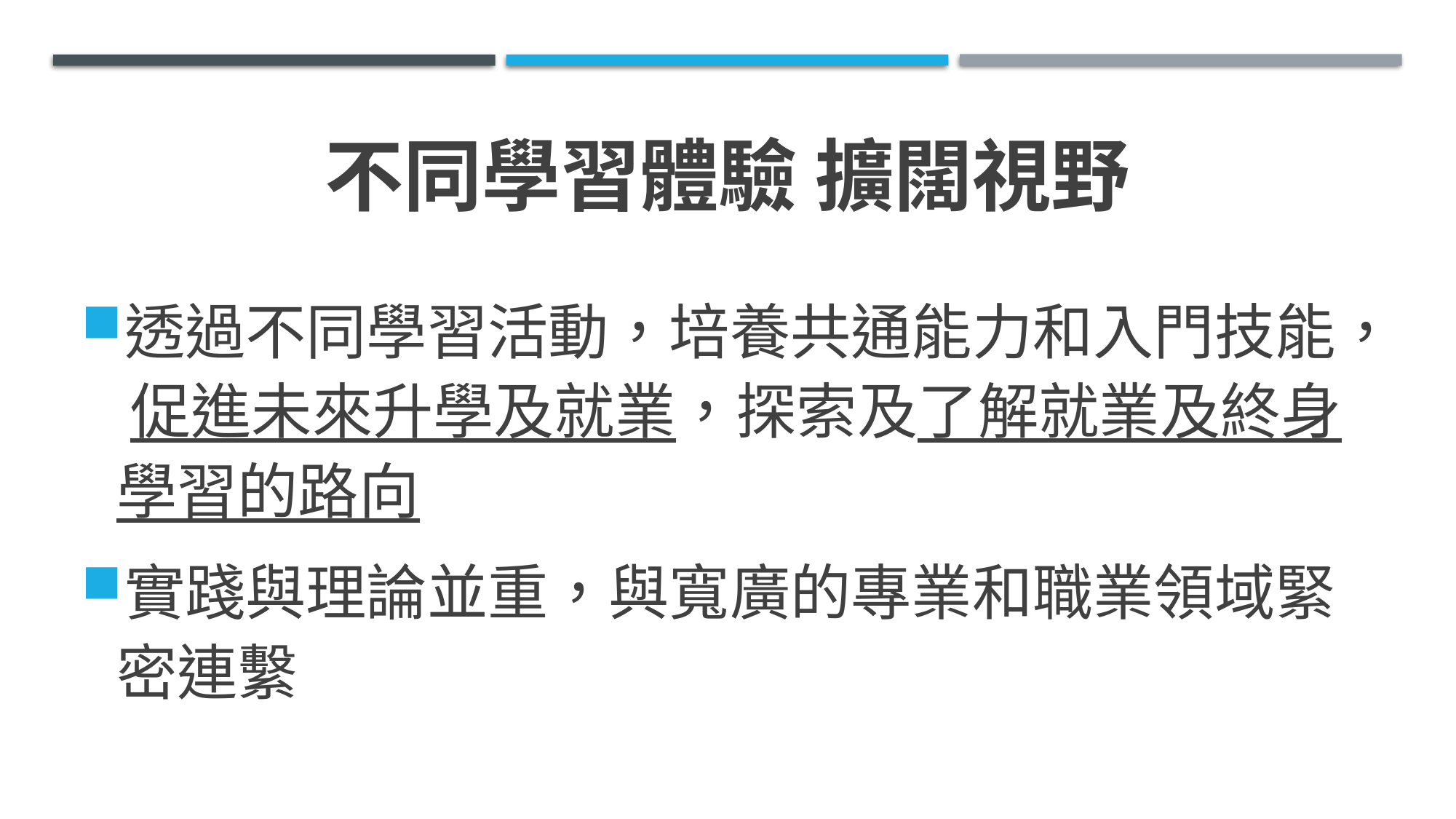

# 不同學習體驗 擴闊視野
透過不同學習活動，培養共通能力和入門技能， 促進未來升學及就業，探索及了解就業及終身學習的路向
實踐與理論並重，與寬廣的專業和職業領域緊密連繫